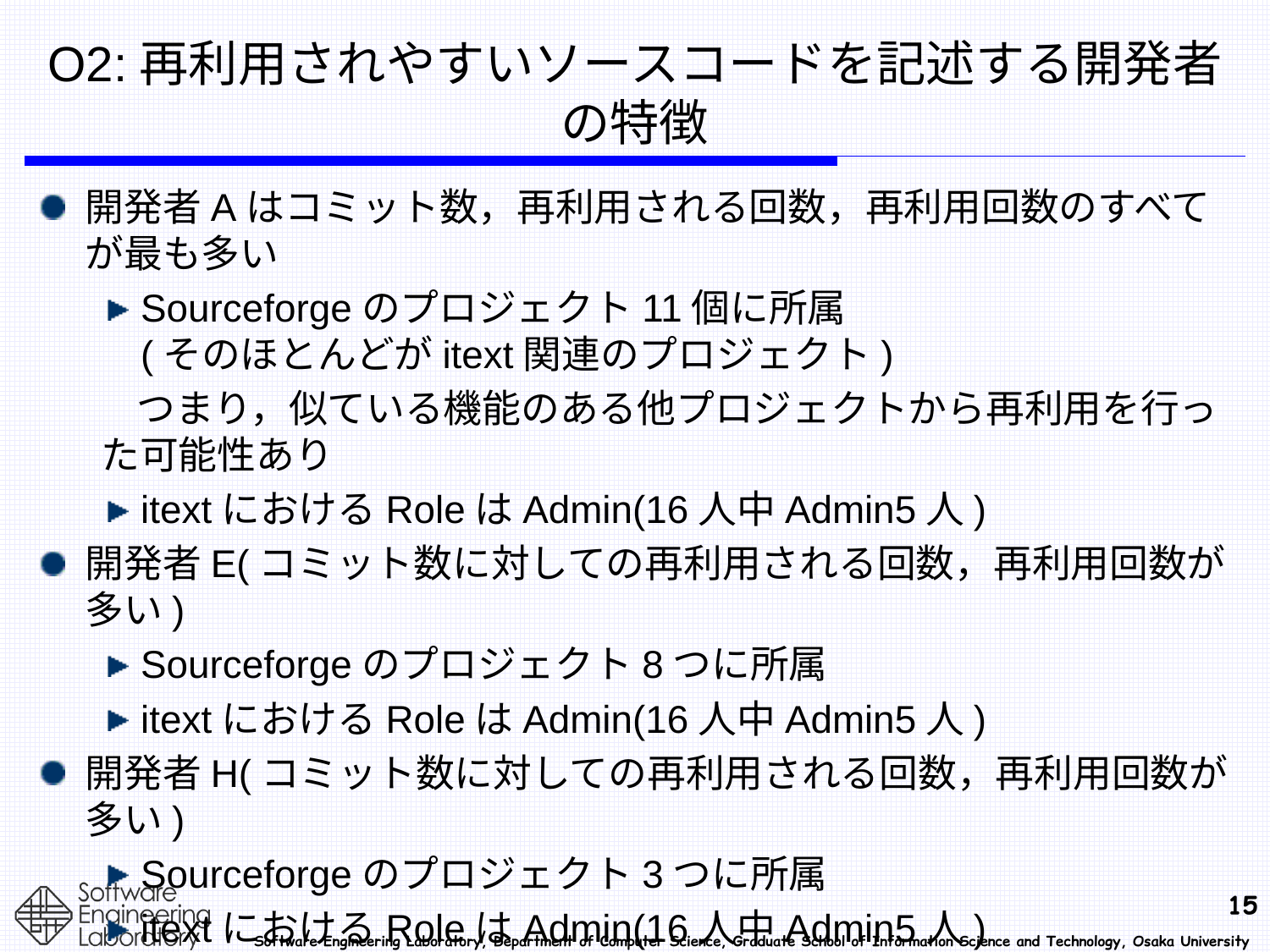

# O2:再利用されやすいソースコードを記述する開発者の特徴
開発者Aはコミット数，再利用される回数，再利用回数のすべてが最も多い
Sourceforgeのプロジェクト11個に所属
(そのほとんどがitext関連のプロジェクト)
   つまり，似ている機能のある他プロジェクトから再利用を行った可能性あり
itextにおけるRoleはAdmin(16人中Admin5人)
開発者E(コミット数に対しての再利用される回数，再利用回数が多い)
Sourceforgeのプロジェクト8つに所属
itextにおけるRoleはAdmin(16人中Admin5人)
開発者H(コミット数に対しての再利用される回数，再利用回数が多い)
Sourceforgeのプロジェクト3つに所属
itextにおけるRoleはAdmin(16人中Admin5人)
⇒ 『O4:再利用を積極的に行う開発者の特徴』についても同じであった